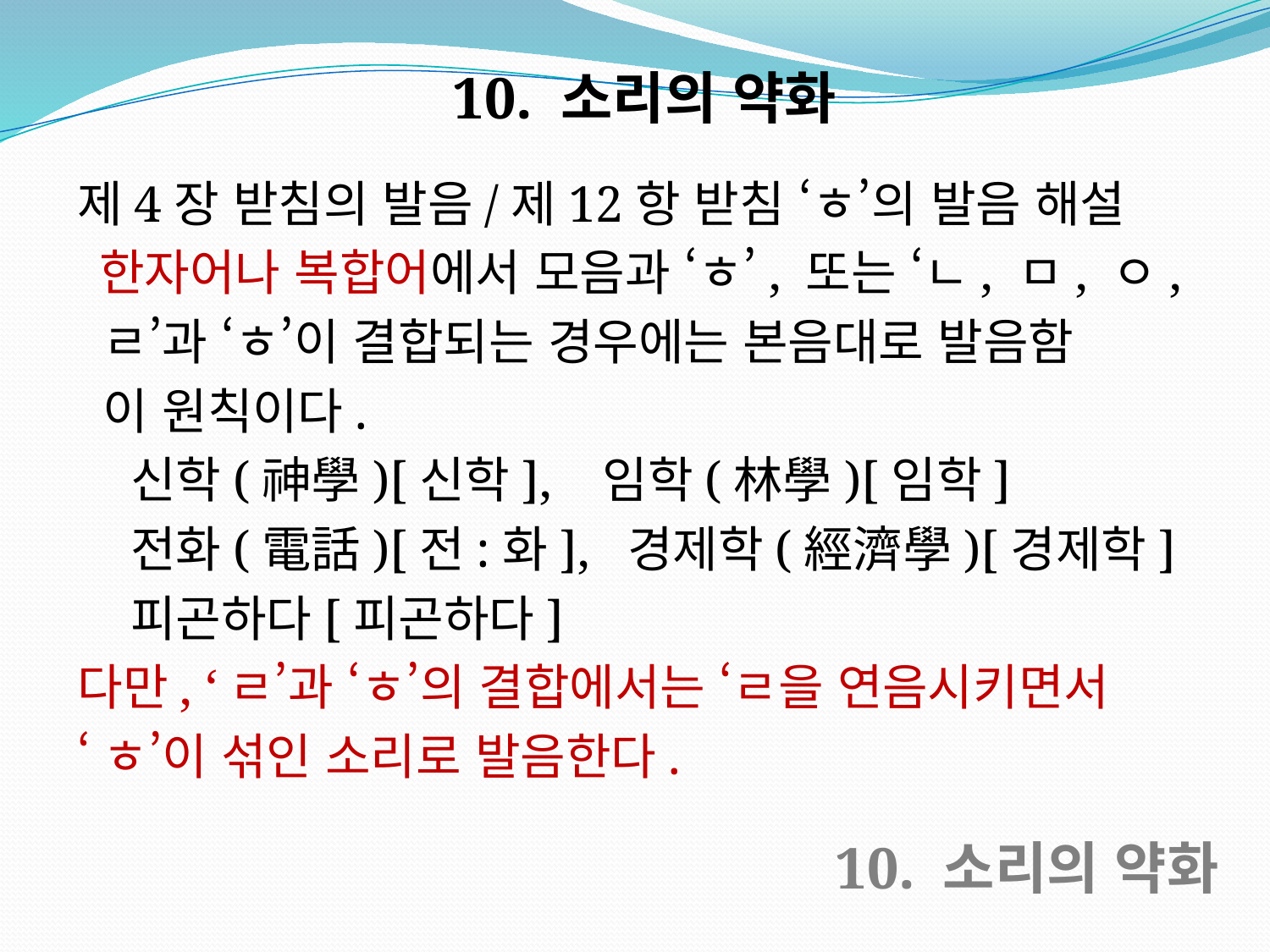

10. 소리의 약화
제4장 받침의 발음/제12항 받침 ‘ㅎ’의 발음 해설
 한자어나 복합어에서 모음과 ‘ㅎ’, 또는 ‘ㄴ, ㅁ, ㅇ,
 ㄹ’과 ‘ㅎ’이 결합되는 경우에는 본음대로 발음함
 이 원칙이다.
   신학(神學)[신학],   임학(林學)[임학]
   전화(電話)[전:화],  경제학(經濟學)[경제학]
   피곤하다[피곤하다]
다만, ‘ㄹ’과 ‘ㅎ’의 결합에서는 ‘ㄹ을 연음시키면서
‘ㅎ’이 섞인 소리로 발음한다.

10. 소리의 약화